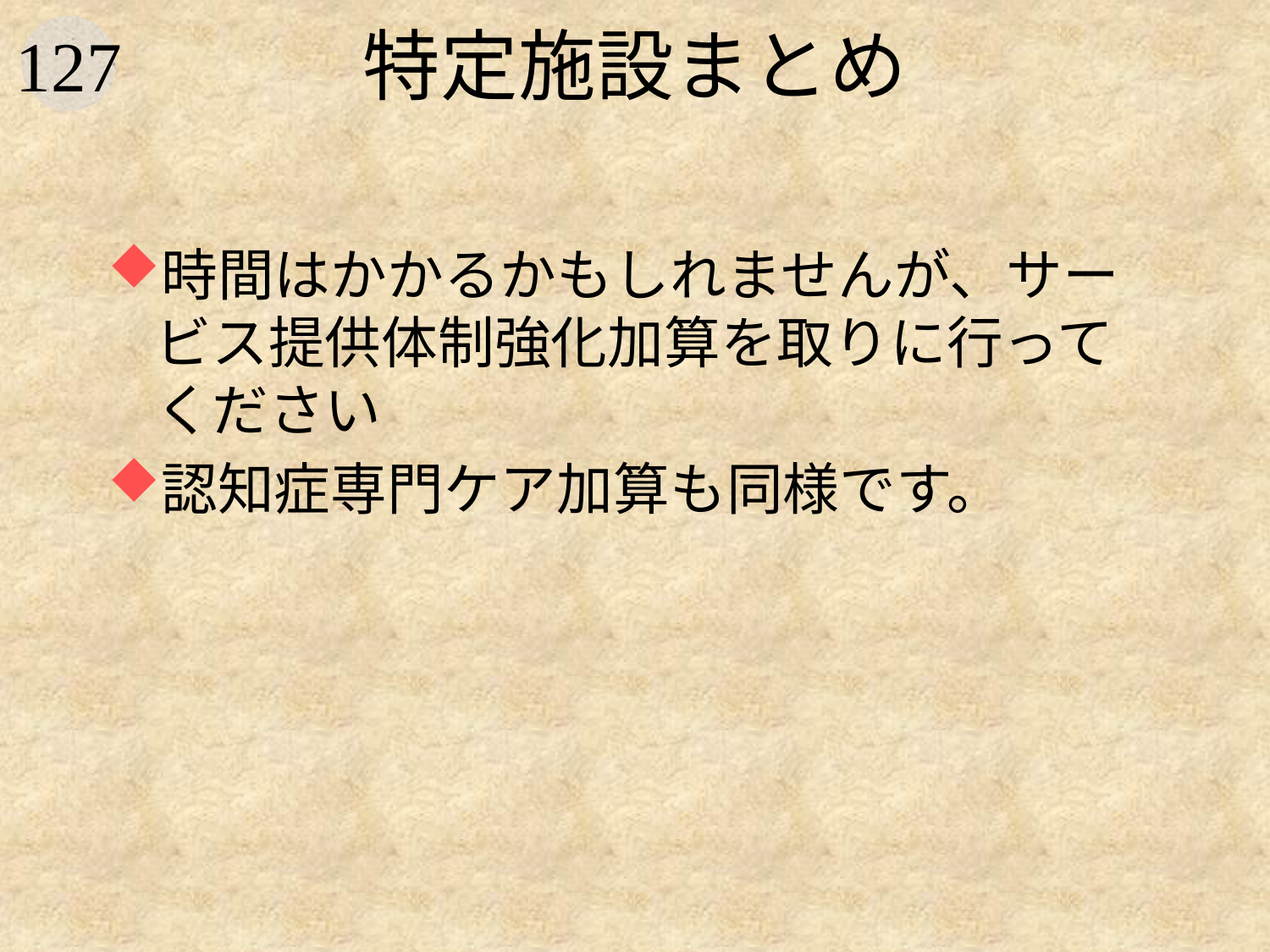

# 特定施設まとめ
時間はかかるかもしれませんが、サービス提供体制強化加算を取りに行ってください
認知症専門ケア加算も同様です。